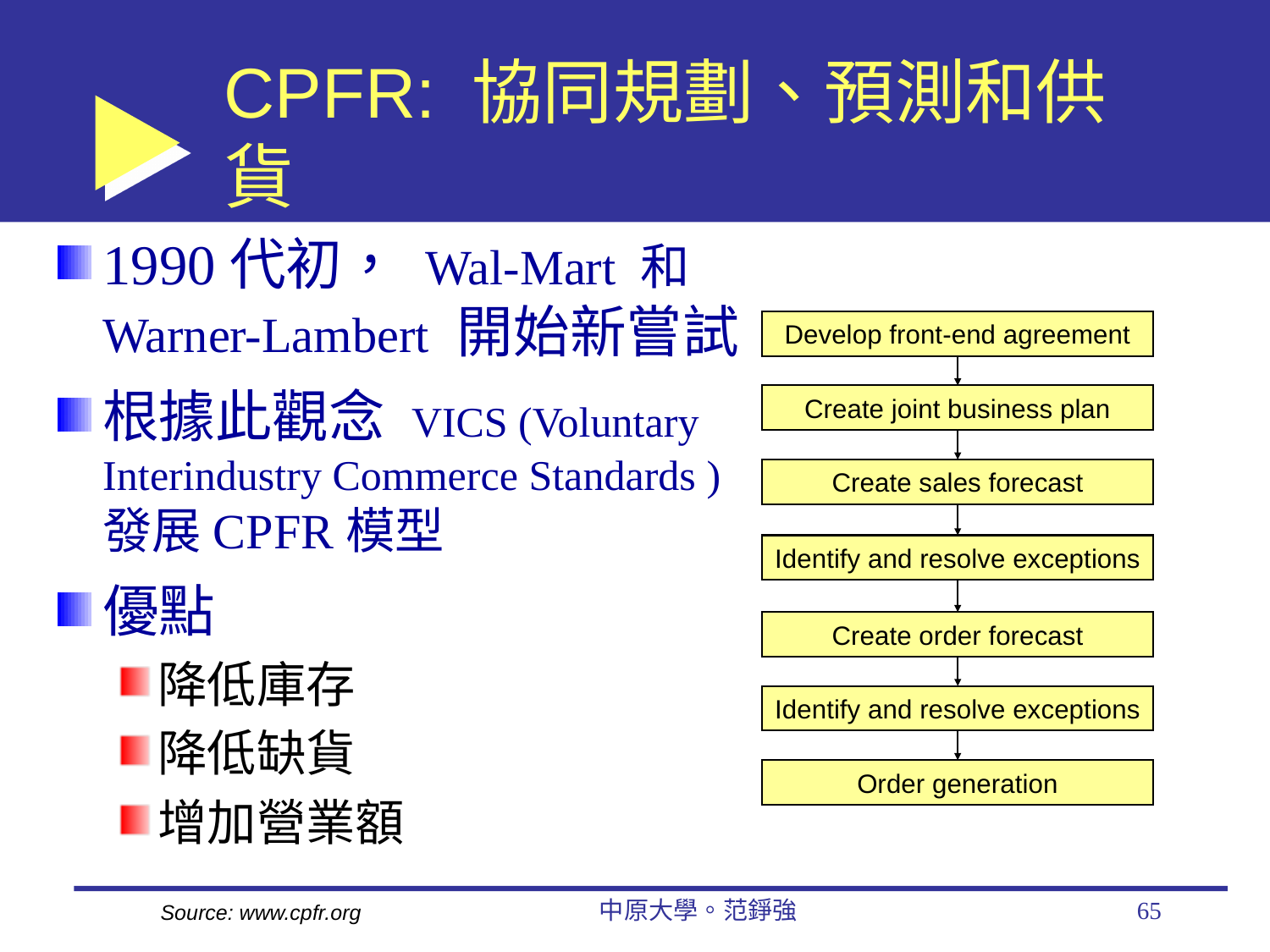

# CPFR: 協同規劃、預測和供貨
1990代初， Wal-Mart 和 Warner-Lambert 開始新嘗試
根據此觀念 VICS (Voluntary Interindustry Commerce Standards ) 發展CPFR模型
優點
降低庫存
降低缺貨
增加營業額

Develop front-end agreement
Create joint business plan
Create sales forecast
Identify and resolve exceptions
Create order forecast
Identify and resolve exceptions
Order generation
中原大學。范錚強
65
Source: www.cpfr.org